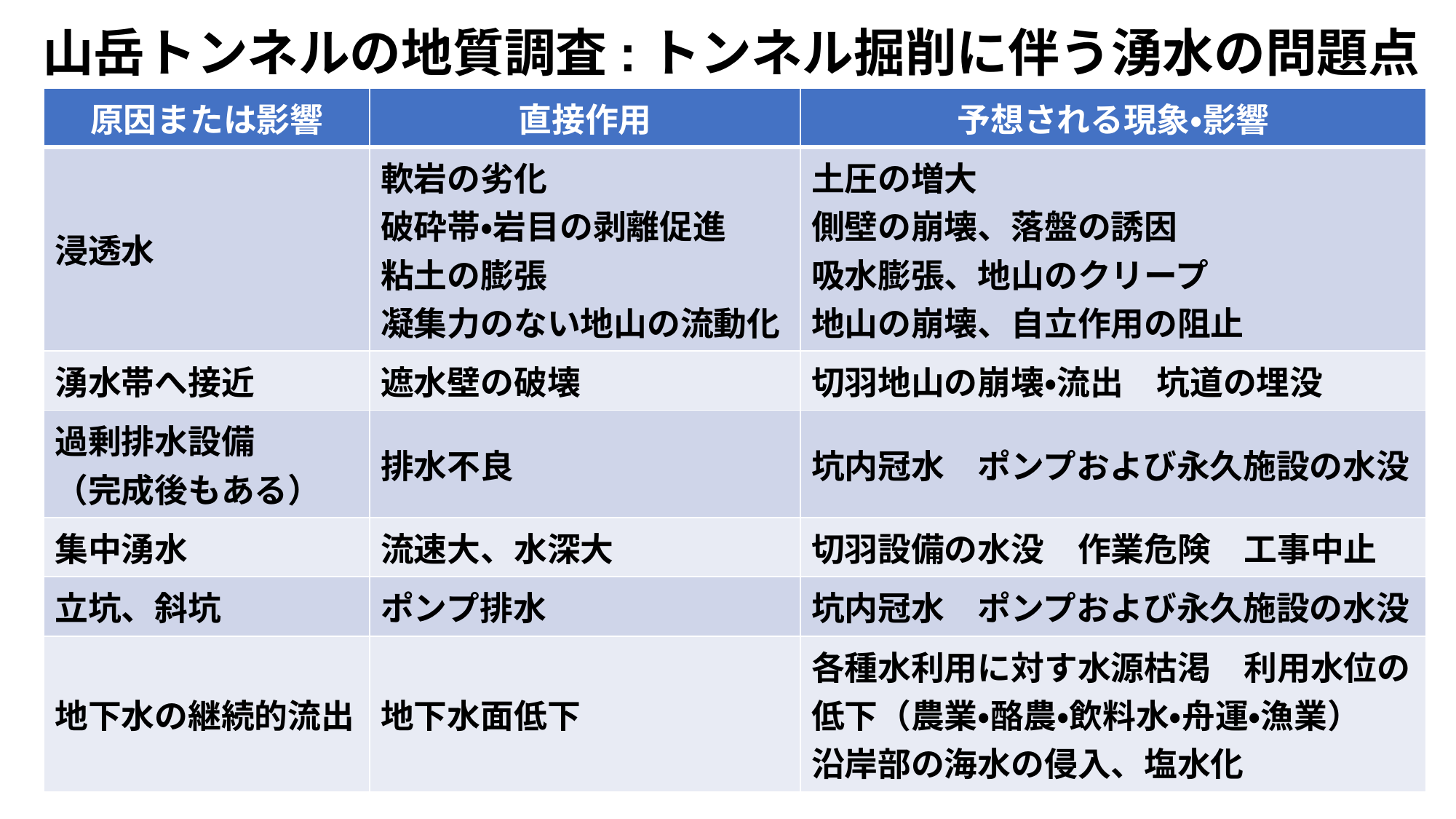

# 山岳トンネルの地質調査:トンネル掘削に伴う湧水の問題点
| 原因または影響 | 直接作用 | 予想される現象・影響 |
| --- | --- | --- |
| 浸透水 | 軟岩の劣化 破砕帯・岩目の剥離促進 粘土の膨張 凝集力のない地山の流動化 | 土圧の増大 側壁の崩壊、落盤の誘因 吸水膨張、地山のクリープ 地山の崩壊、自立作用の阻止 |
| 湧水帯へ接近 | 遮水壁の破壊 | 切羽地山の崩壊・流出　坑道の埋没 |
| 過剰排水設備 （完成後もある） | 排水不良 | 坑内冠水　ポンプおよび永久施設の水没 |
| 集中湧水 | 流速大、水深大 | 切羽設備の水没　作業危険　工事中止 |
| 立坑、斜坑 | ポンプ排水 | 坑内冠水　ポンプおよび永久施設の水没 |
| 地下水の継続的流出 | 地下水面低下 | 各種水利用に対す水源枯渇　利用水位の低下（農業・酪農・飲料水・舟運・漁業）　沿岸部の海水の侵入、塩水化 |
『改訂3版　地質調査要領　効率的な地質調査を実施するために』を参考に作成